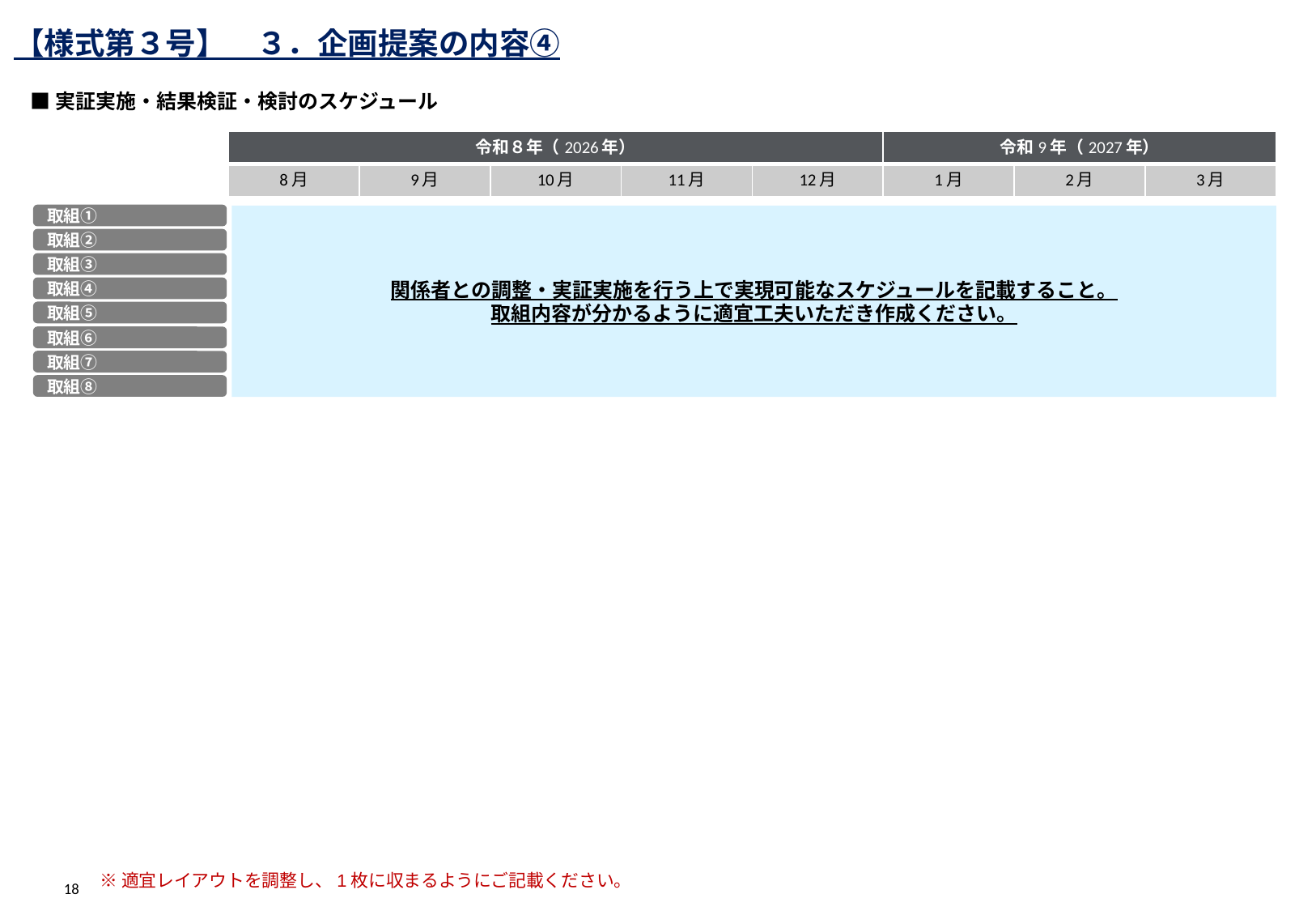

【様式第３号】　３．企画提案の内容④
■実証実施・結果検証・検討のスケジュール
| 令和８年（2026年） |  |  |  |  | 令和9年（2027年） |  |  |
| --- | --- | --- | --- | --- | --- | --- | --- |
| 8月 | 9月 | 10月 | 11月 | 12月 | 1月 | 2月 | 3月 |
関係者との調整・実証実施を行う上で実現可能なスケジュールを記載すること。
取組内容が分かるように適宜工夫いただき作成ください。
取組①
取組②
取組③
取組④
取組⑤
取組⑥
取組⑦
取組⑧
※適宜レイアウトを調整し、1枚に収まるようにご記載ください。
18